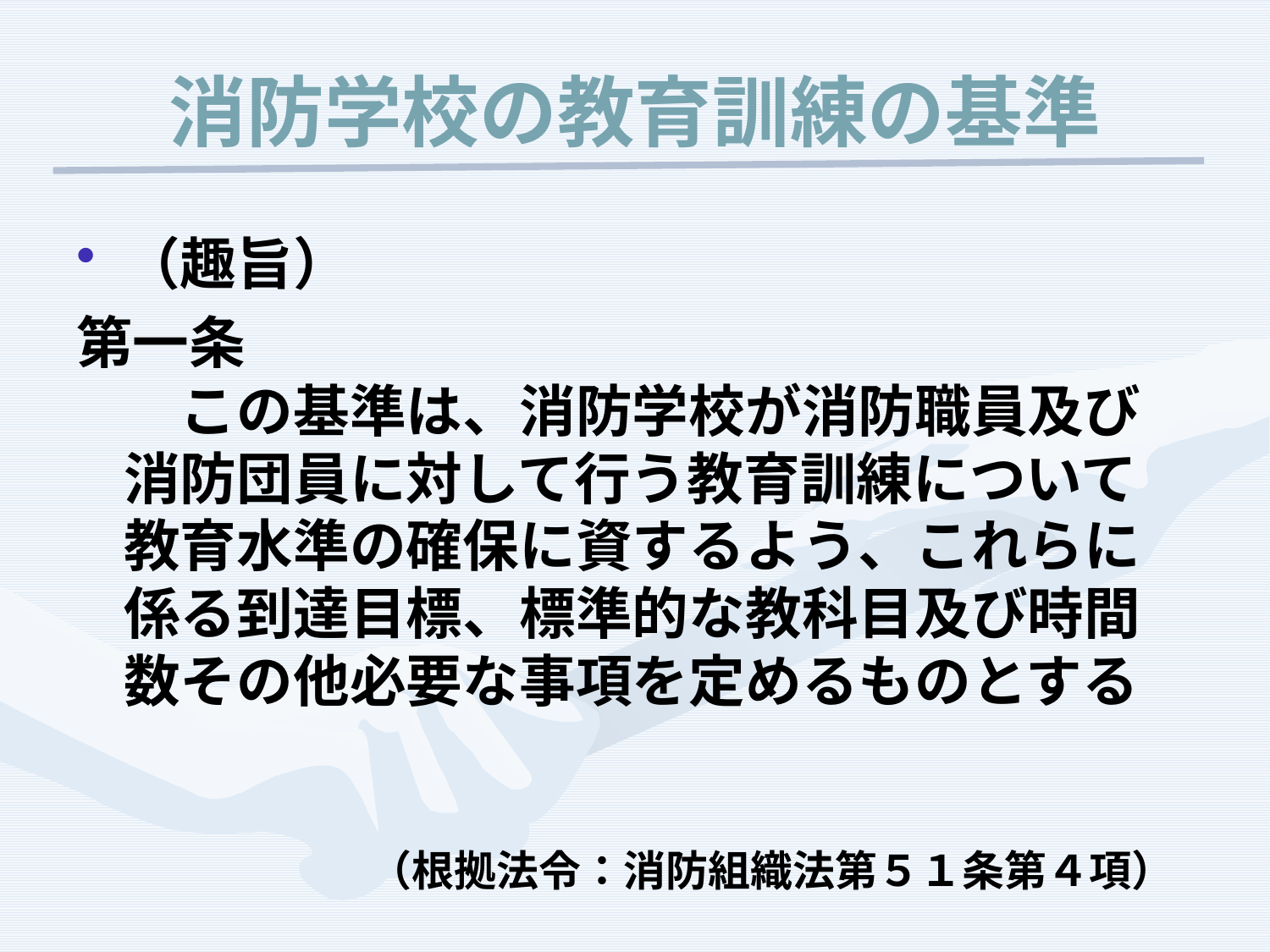

# 消防学校の教育訓練の基準
（趣旨）
第一条
　この基準は、消防学校が消防職員及び消防団員に対して行う教育訓練について教育水準の確保に資するよう、これらに係る到達目標、標準的な教科目及び時間数その他必要な事項を定めるものとする
（根拠法令：消防組織法第５１条第４項）